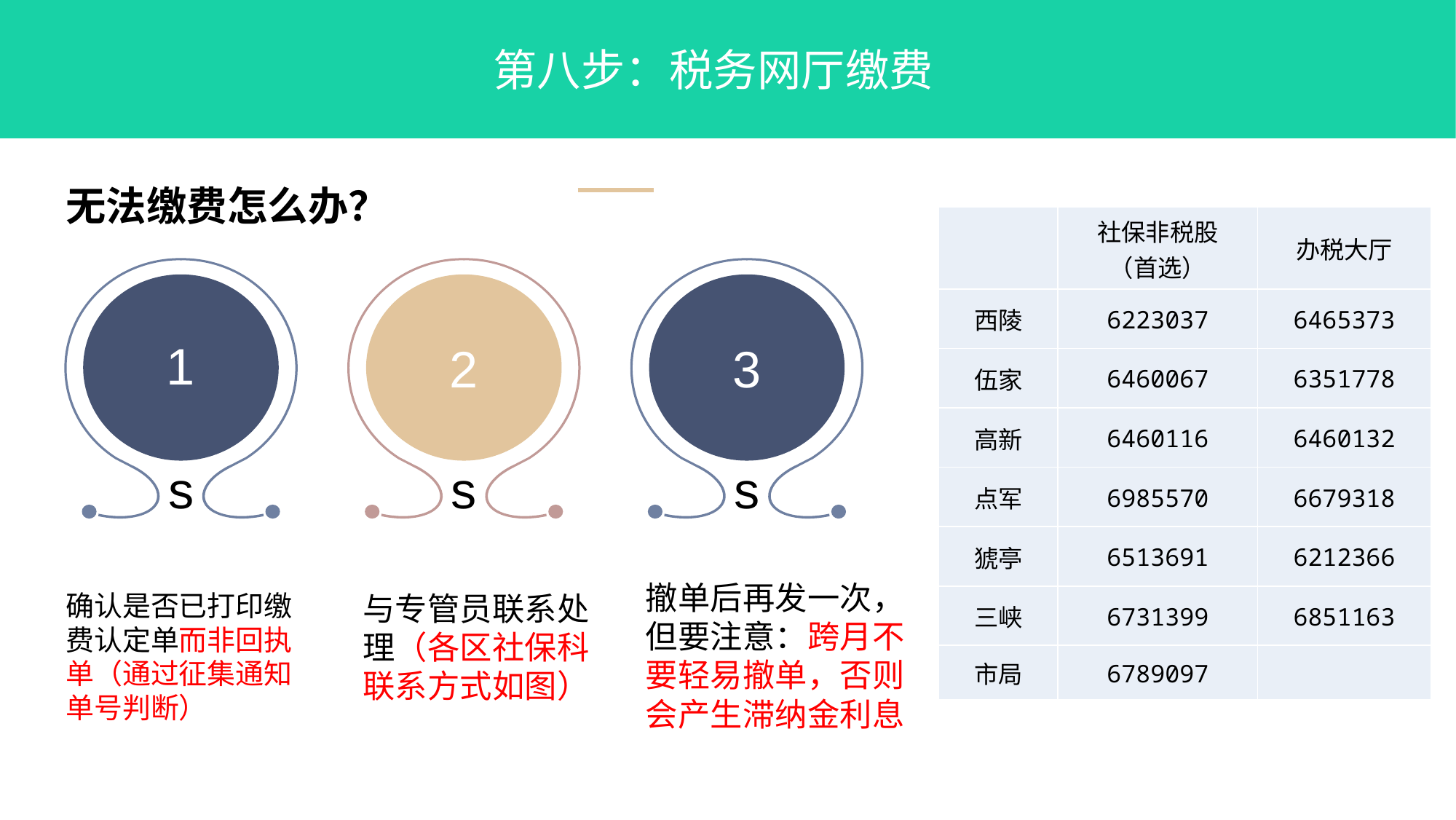

第八步：税务网厅缴费
无法缴费怎么办？
|  | 社保非税股 （首选） | 办税大厅 |
| --- | --- | --- |
| 西陵 | 6223037 | 6465373 |
| 伍家 | 6460067 | 6351778 |
| 高新 | 6460116 | 6460132 |
| 点军 | 6985570 | 6679318 |
| 猇亭 | 6513691 | 6212366 |
| 三峡 | 6731399 | 6851163 |
| 市局 | 6789097 |  |
s
1
s
2
s
3
撤单后再发一次，但要注意：跨月不要轻易撤单，否则会产生滞纳金利息
确认是否已打印缴费认定单而非回执单（通过征集通知单号判断）
与专管员联系处理（各区社保科联系方式如图）